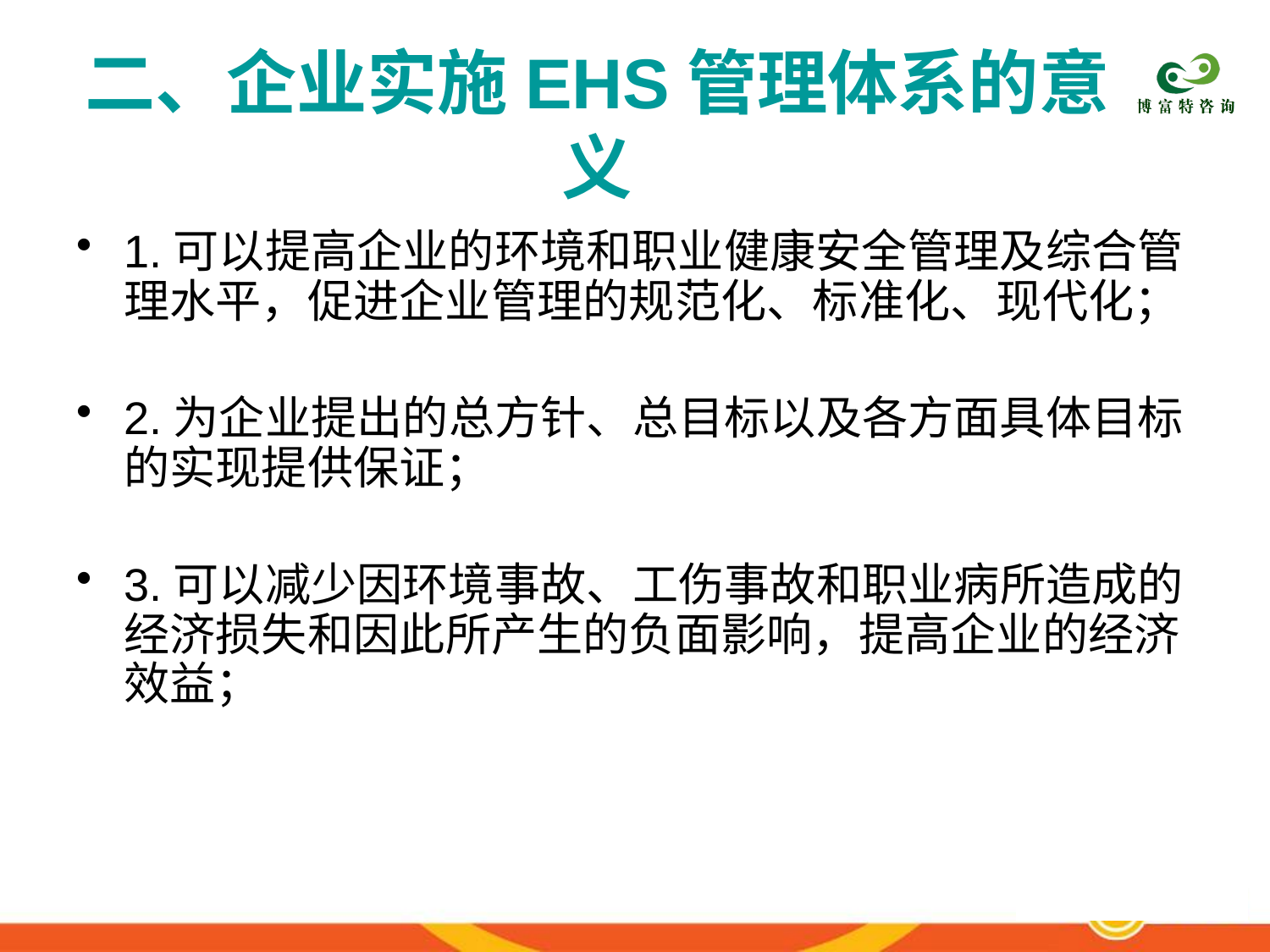

# 二、企业实施EHS管理体系的意义
1.可以提高企业的环境和职业健康安全管理及综合管理水平，促进企业管理的规范化、标准化、现代化；

2.为企业提出的总方针、总目标以及各方面具体目标的实现提供保证；

3.可以减少因环境事故、工伤事故和职业病所造成的经济损失和因此所产生的负面影响，提高企业的经济效益；